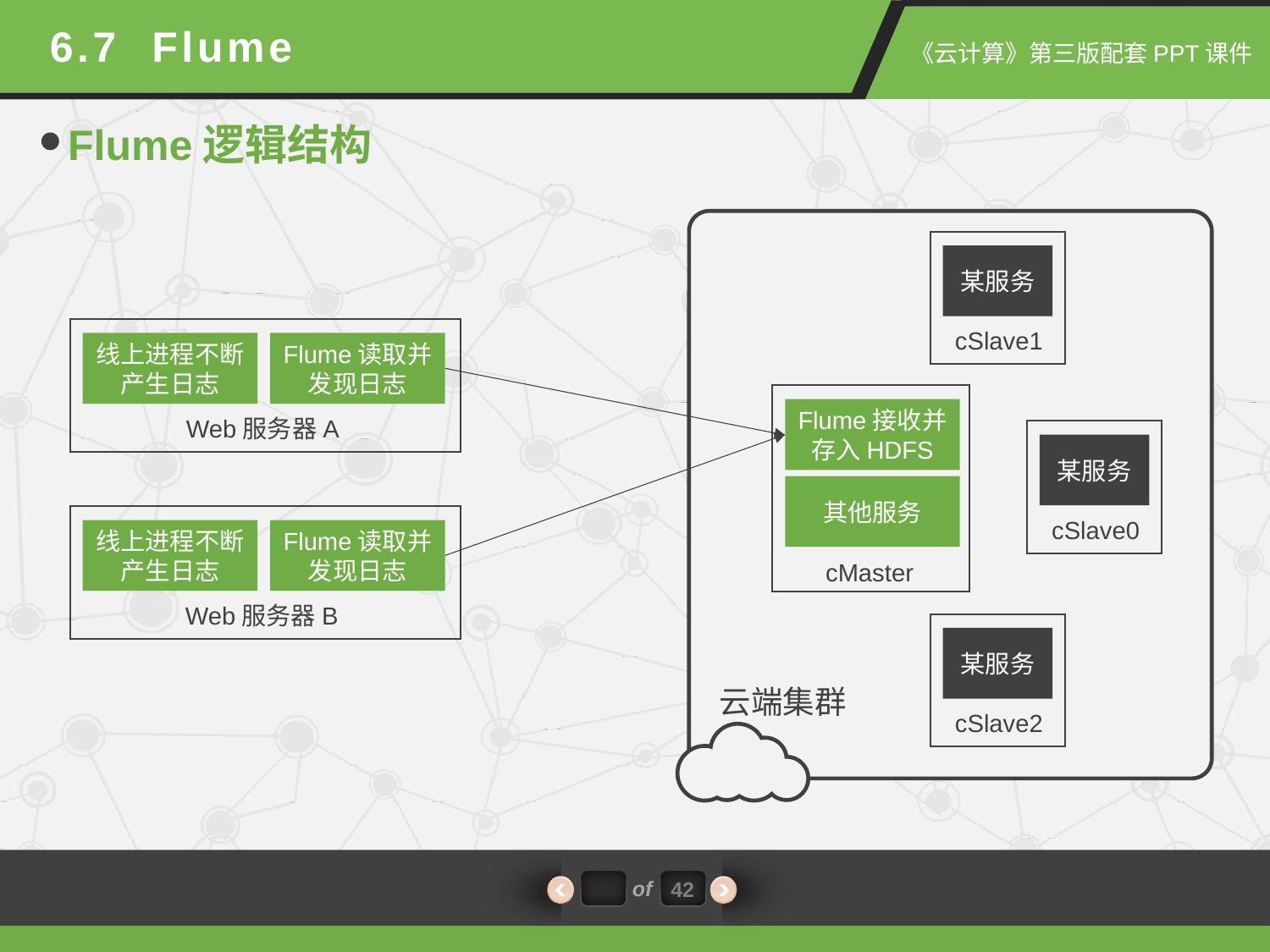

6.7  Flume
Flume逻辑结构

某服务

cSlave1
线上进程不断产生日志
Flume读取并发现日志

Flume接收并存入HDFS
Web服务器A

某服务
其他服务

cSlave0
线上进程不断产生日志
Flume读取并发现日志
cMaster
Web服务器B

某服务
云端集群
cSlave2

7